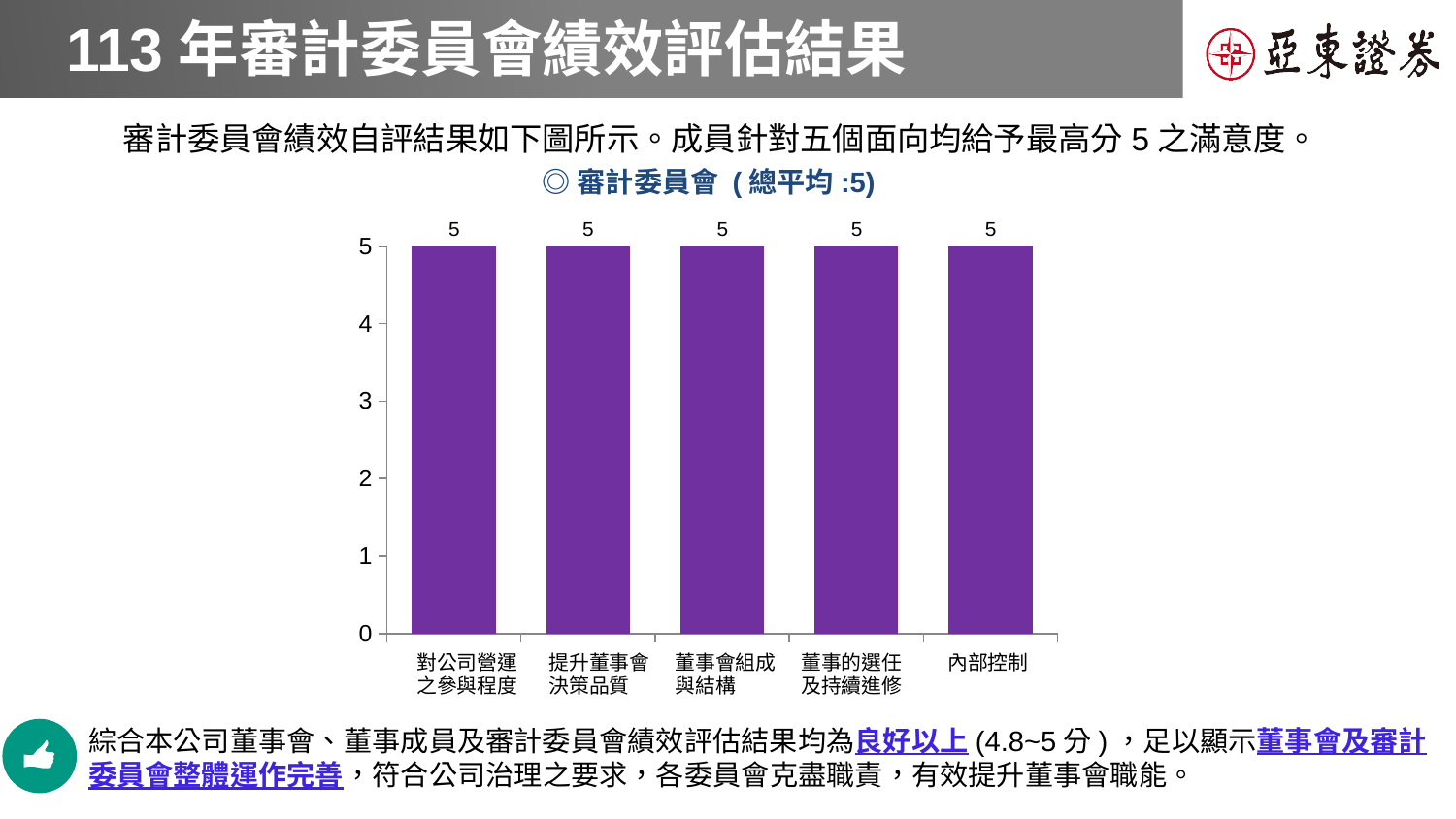

# 113年審計委員會績效評估結果
審計委員會績效自評結果如下圖所示。成員針對五個面向均給予最高分5之滿意度。
◎審計委員會 (總平均:5)

### Chart

| Category |  |
|---|---|
| 對公司營運之參與程度 | 5.0 |
| 功能性委員會職責認知 | 5.0 |
| 提升功能性委員會決策品質 | 5.0 |
| 功能性委員會組成及成員選任 | 5.0 |
| 內部控制 | 5.0 |
對公司營運
之參與程度
提升董事會
決策品質
董事會組成
與結構
董事的選任
及持續進修
內部控制
綜合本公司董事會、董事成員及審計委員會績效評估結果均為良好以上(4.8~5分)，足以顯示董事會及審計委員會整體運作完善，符合公司治理之要求，各委員會克盡職責，有效提升董事會職能。